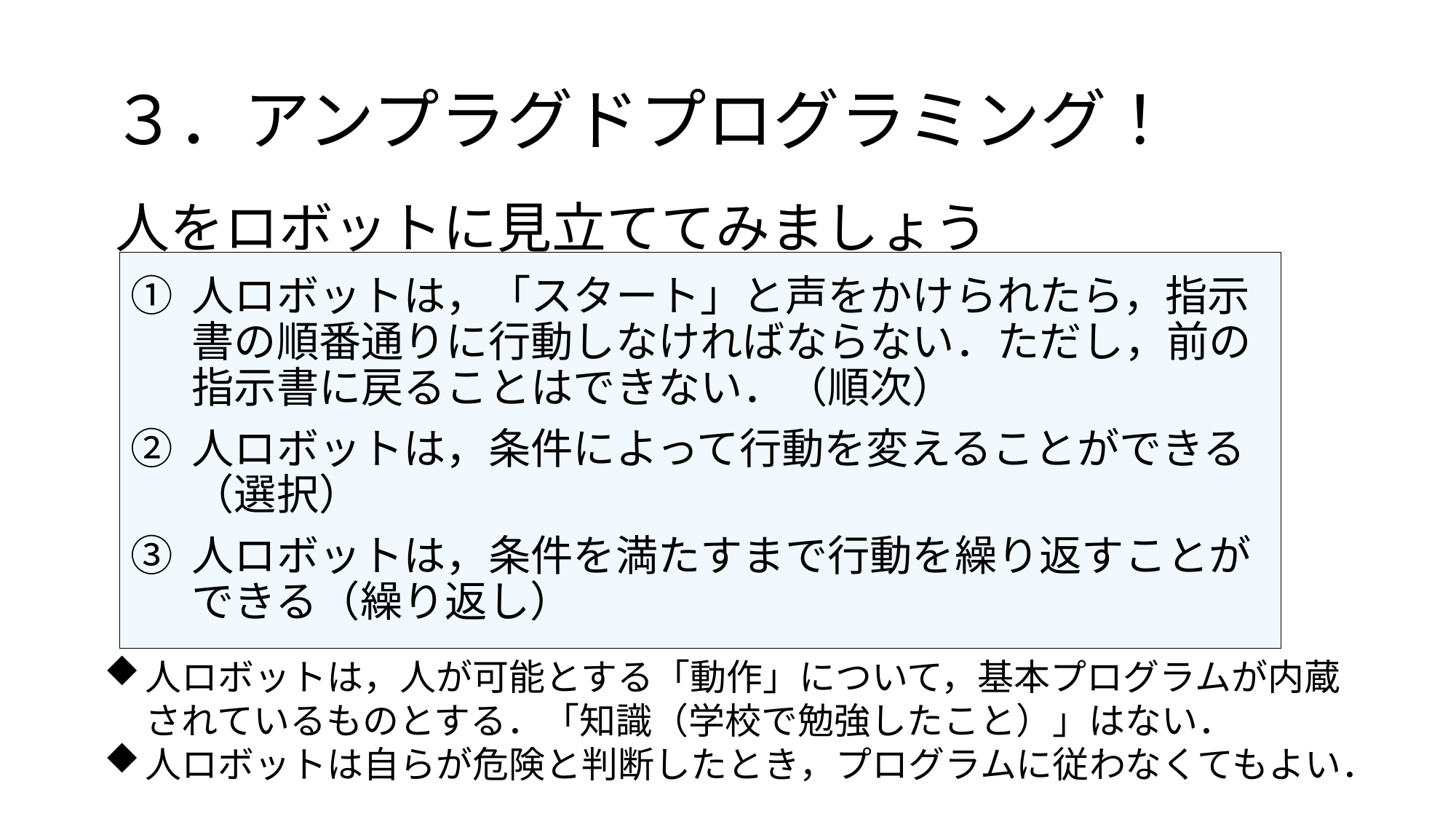

# ３．アンプラグドプログラミング！
人をロボットに見立ててみましょう
人ロボットは，「スタート」と声をかけられたら，指示書の順番通りに行動しなければならない．ただし，前の指示書に戻ることはできない．（順次）
人ロボットは，条件によって行動を変えることができる（選択）
人ロボットは，条件を満たすまで行動を繰り返すことができる（繰り返し）
人ロボットは，人が可能とする「動作」について，基本プログラムが内蔵されているものとする．「知識（学校で勉強したこと）」はない．
人ロボットは自らが危険と判断したとき，プログラムに従わなくてもよい．